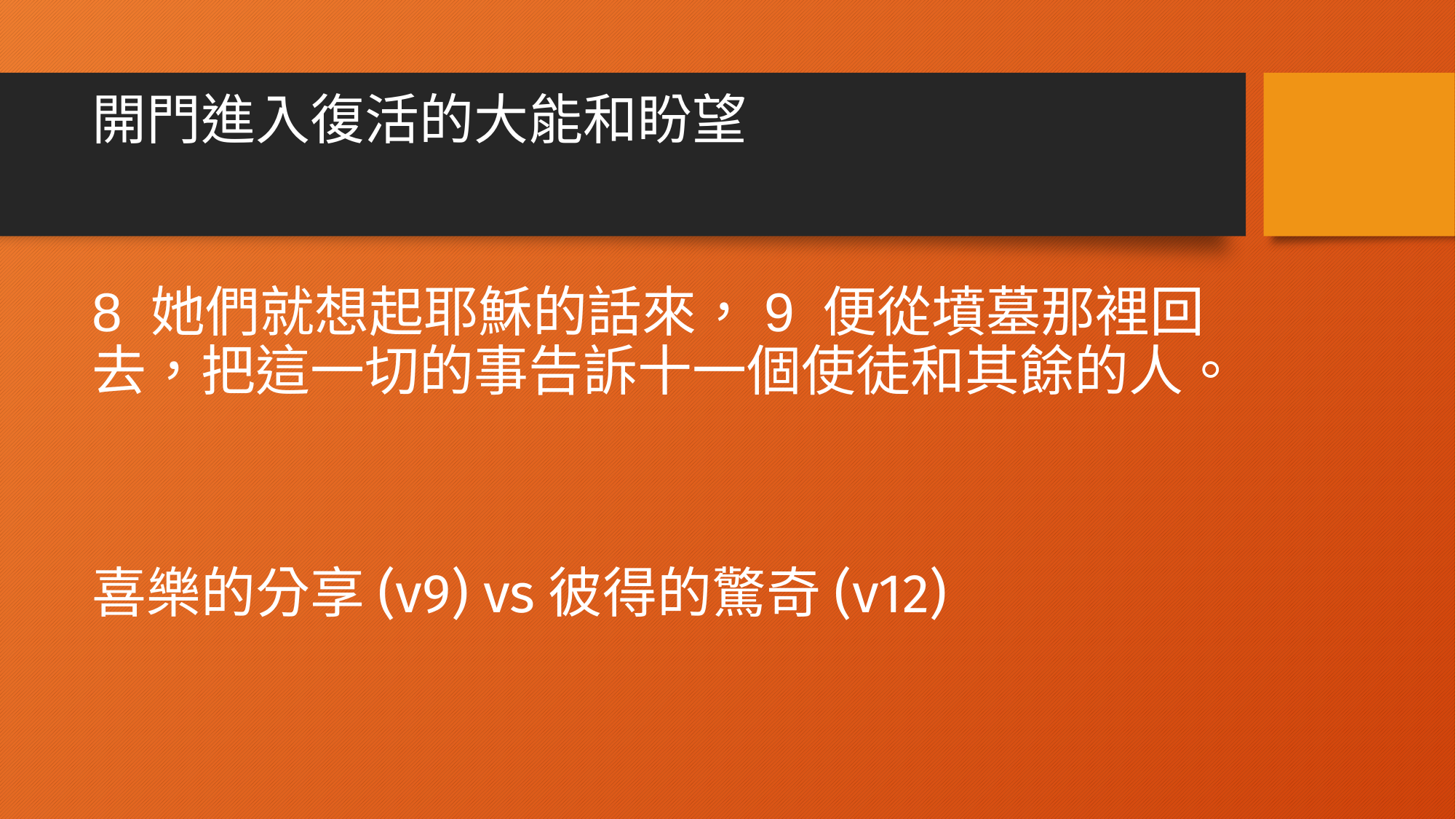

# 開門進入復活的大能和盼望
8 她們就想起耶穌的話來，9 便從墳墓那裡回去，把這一切的事告訴十一個使徒和其餘的人。

喜樂的分享(v9) vs彼得的驚奇(v12)